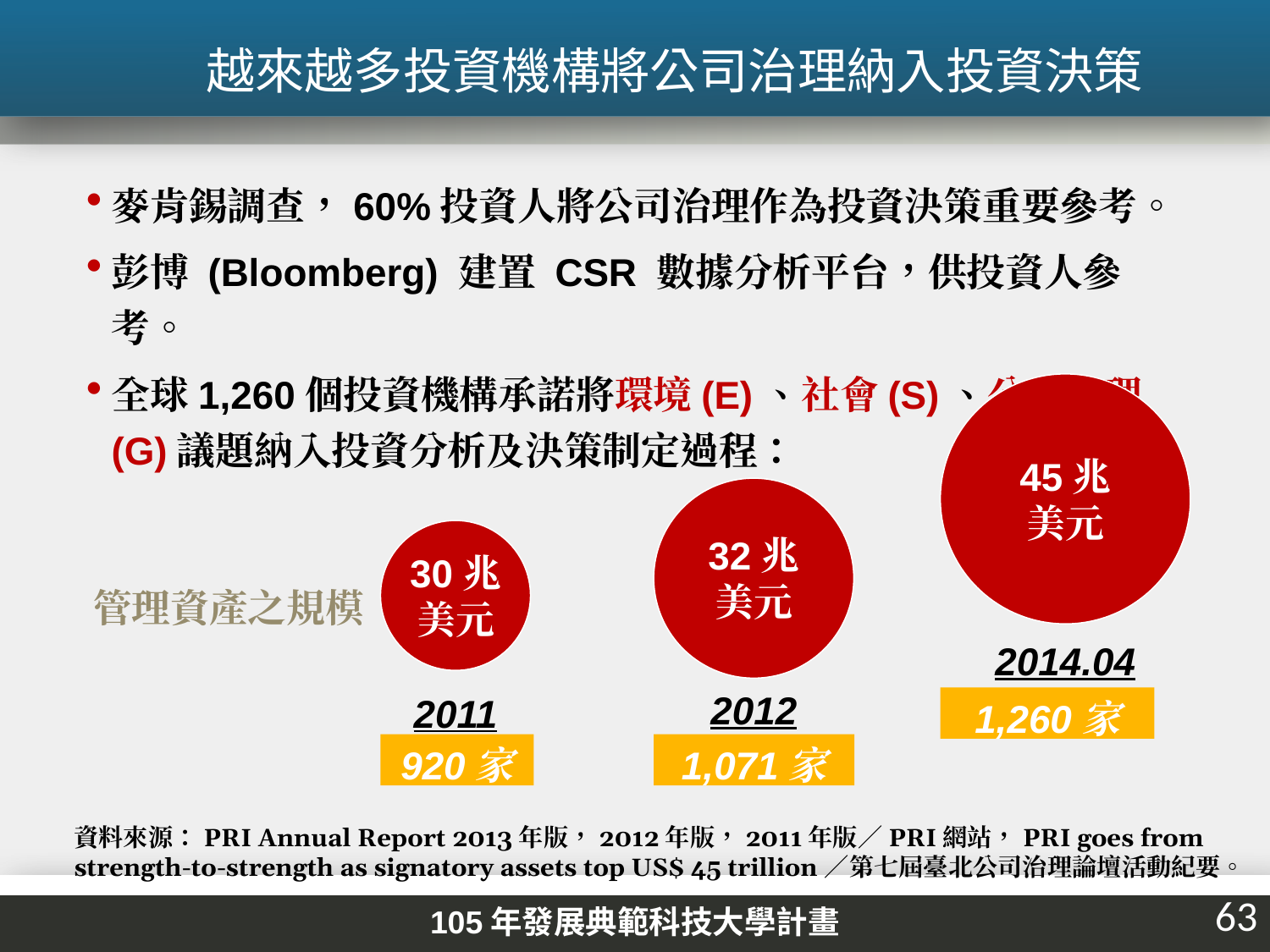

越來越多投資機構將公司治理納入投資決策
麥肯錫調查，60%投資人將公司治理作為投資決策重要參考。
彭博 (Bloomberg) 建置 CSR 數據分析平台，供投資人參考。
全球1,260個投資機構承諾將環境(E)、社會(S)、公司治理(G)議題納入投資分析及決策制定過程：
45兆
美元
2014.04
1,260家
32兆
美元
2012
1,071家
30兆
美元
2011
920家
管理資產之規模
資料來源：PRI Annual Report 2013年版，2012年版，2011年版／PRI網站，PRI goes from strength-to-strength as signatory assets top US$ 45 trillion／第七屆臺北公司治理論壇活動紀要。
63